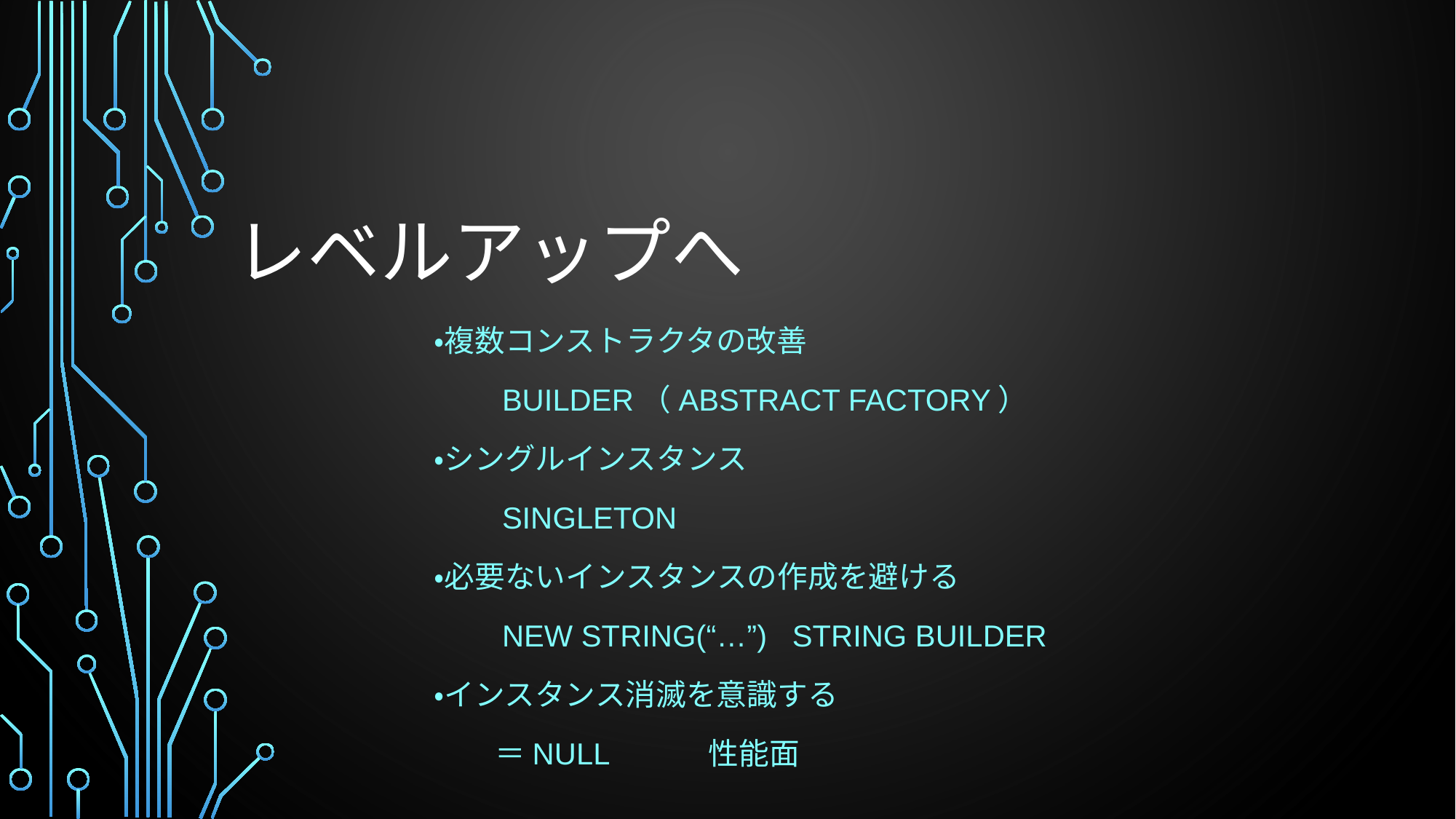

# レベルアップへ
・複数コンストラクタの改善
　　Builder（Abstract FACTORY）
・シングルインスタンス
　　Singleton
・必要ないインスタンスの作成を避ける
　　new String(“…”)   STRING BUILDER
・インスタンス消滅を意識する
　　＝null　　　性能面
30